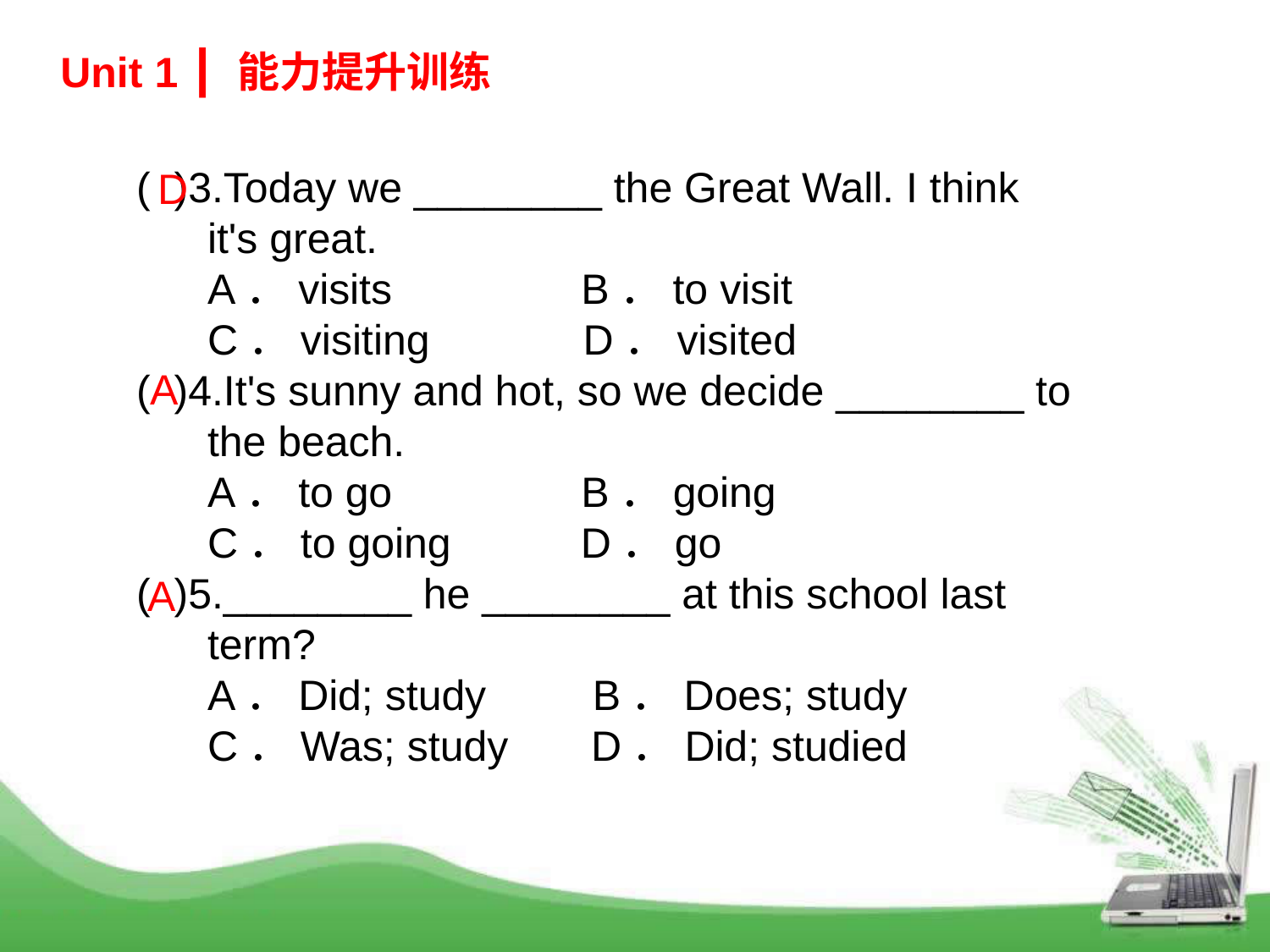

Unit 1 ┃ 能力提升训练
 (  )3.Today we ________ the Great Wall. I think
       it's great.
       A．visits                B．to visit
       C．visiting             D．visited
 (  )4.It's sunny and hot, so we decide ________ to
       the beach.
       A．to go                B．going
       C．to going           D．go
 (  )5.________ he ________ at this school last
       term?
       A．Did; study         B．Does; study
       C．Was; study       D．Did; studied
D
A
A